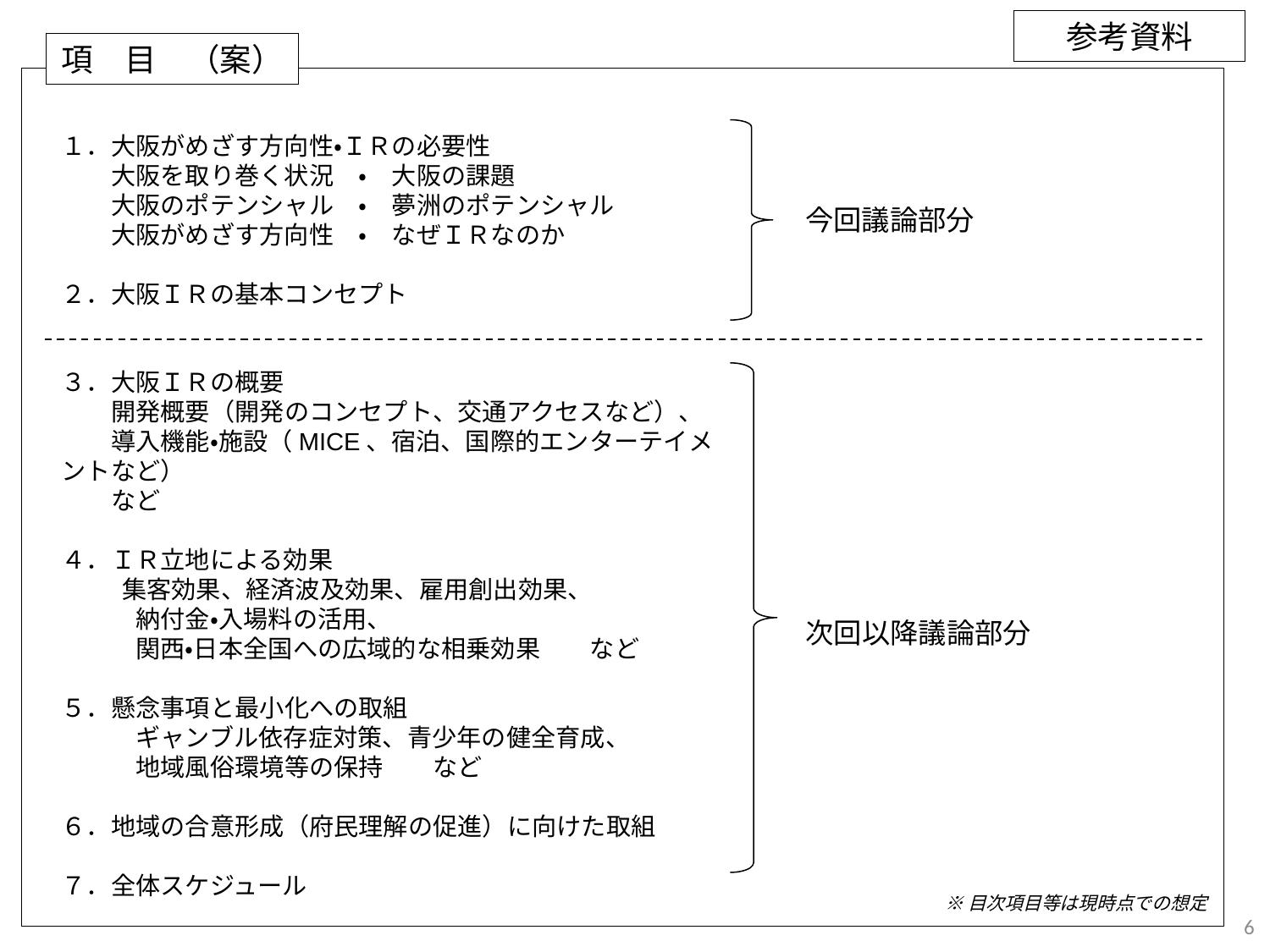

参考資料
項　目　（案）

１．大阪がめざす方向性・ＩＲの必要性
　　大阪を取り巻く状況　・　大阪の課題
　　大阪のポテンシャル　・　夢洲のポテンシャル
　　大阪がめざす方向性　・　なぜＩＲなのか

２．大阪ＩＲの基本コンセプト

３．大阪ＩＲの概要
　　開発概要（開発のコンセプト、交通アクセスなど）、
　　導入機能・施設（MICE、宿泊、国際的エンターテイメントなど）
　　など

４．ＩＲ立地による効果
　　  集客効果、経済波及効果、雇用創出効果、
　　　納付金・入場料の活用、
　　　関西・日本全国への広域的な相乗効果　　など

５．懸念事項と最小化への取組
　　　ギャンブル依存症対策、青少年の健全育成、
　　　地域風俗環境等の保持　　など

６．地域の合意形成（府民理解の促進）に向けた取組

７．全体スケジュール
今回議論部分

次回以降議論部分
※目次項目等は現時点での想定
6